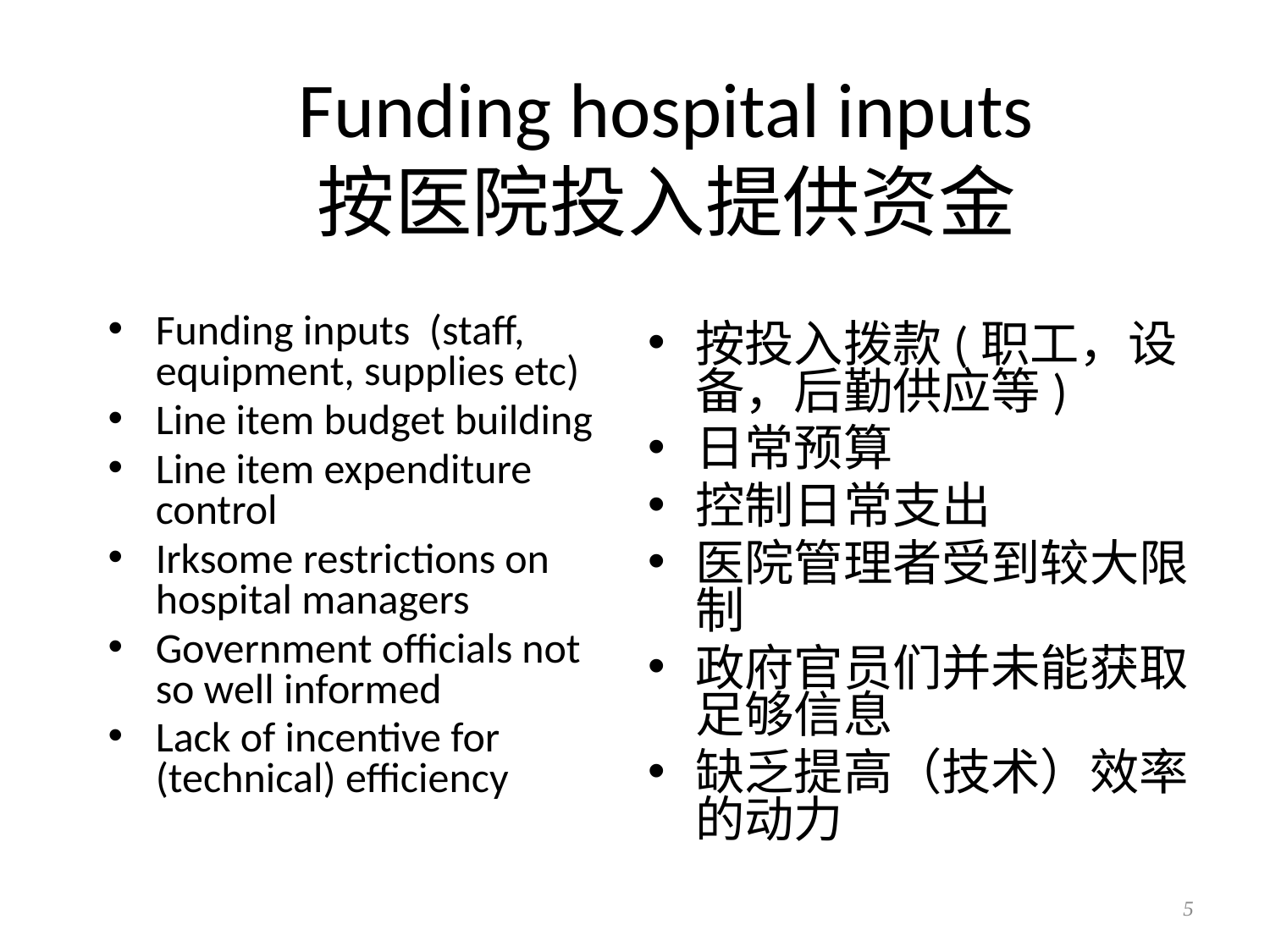

# Funding hospital inputs 按医院投入提供资金
Funding inputs  (staff, equipment, supplies etc)
Line item budget building
Line item expenditure control
Irksome restrictions on hospital managers
Government officials not so well informed
Lack of incentive for (technical) efficiency
按投入拨款(职工，设备，后勤供应等)
日常预算
控制日常支出
医院管理者受到较大限制
政府官员们并未能获取足够信息
缺乏提高（技术）效率的动力
5